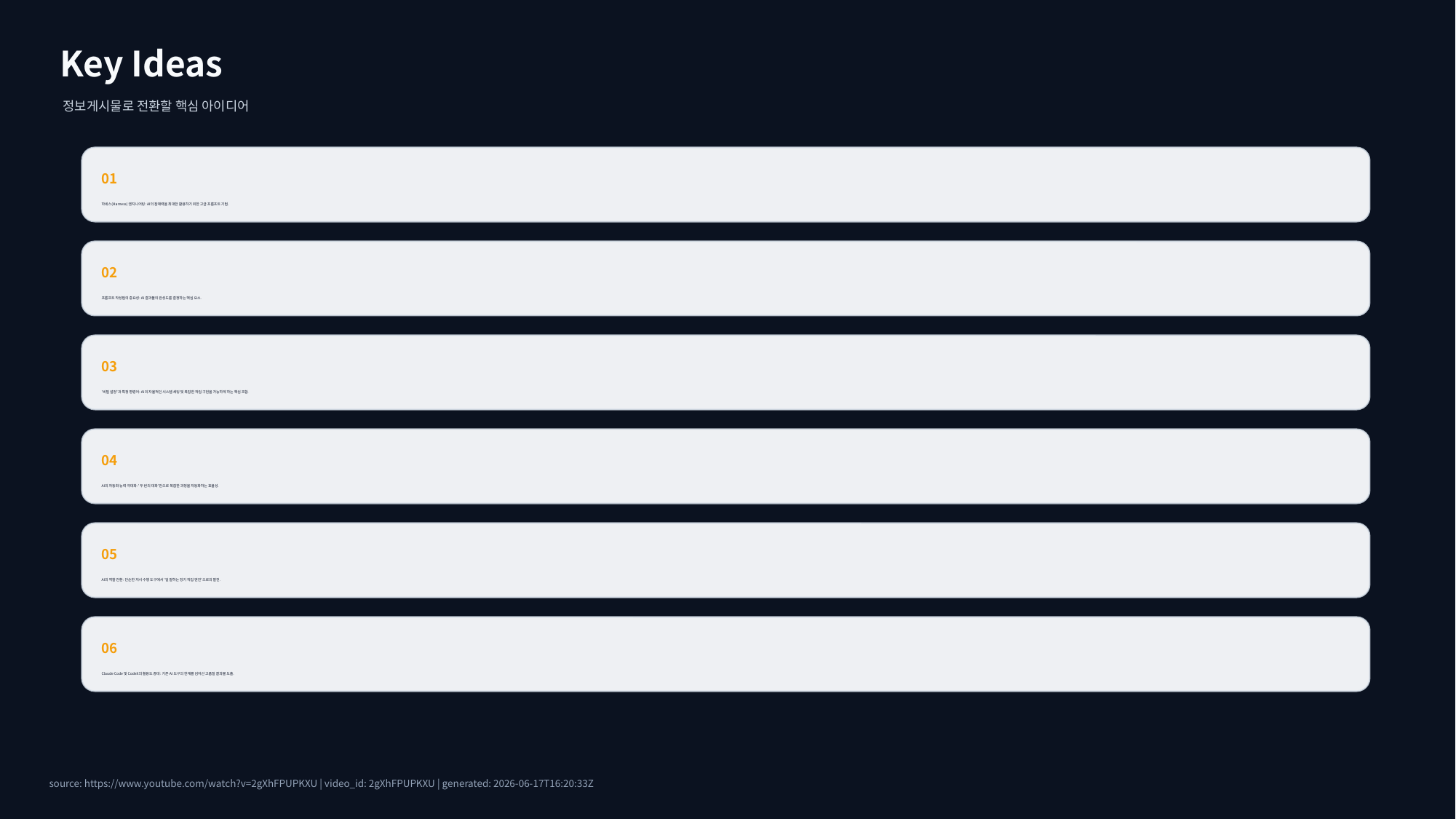

Key Ideas
정보게시물로 전환할 핵심 아이디어

01
하네스(Harness) 엔지니어링: AI의 잠재력을 최대한 활용하기 위한 고급 프롬프트 기법.

02
프롬프트 작성법의 중요성: AI 결과물의 완성도를 결정하는 핵심 요소.

03
'비밀 설정'과 특정 명령어: AI의 자율적인 시스템 세팅 및 복잡한 작업 구현을 가능하게 하는 핵심 조합.

04
AI의 자동화 능력 극대화: '두 번의 대화'만으로 복잡한 과정을 자동화하는 효율성.

05
AI의 역할 전환: 단순한 지시 수행 도구에서 '일 잘하는 장기 작업 엔진'으로의 발전.

06
Claude Code 및 CodeX의 활용도 증대: 기존 AI 도구의 한계를 넘어선 고품질 결과물 도출.
source: https://www.youtube.com/watch?v=2gXhFPUPKXU | video_id: 2gXhFPUPKXU | generated: 2026-06-17T16:20:33Z